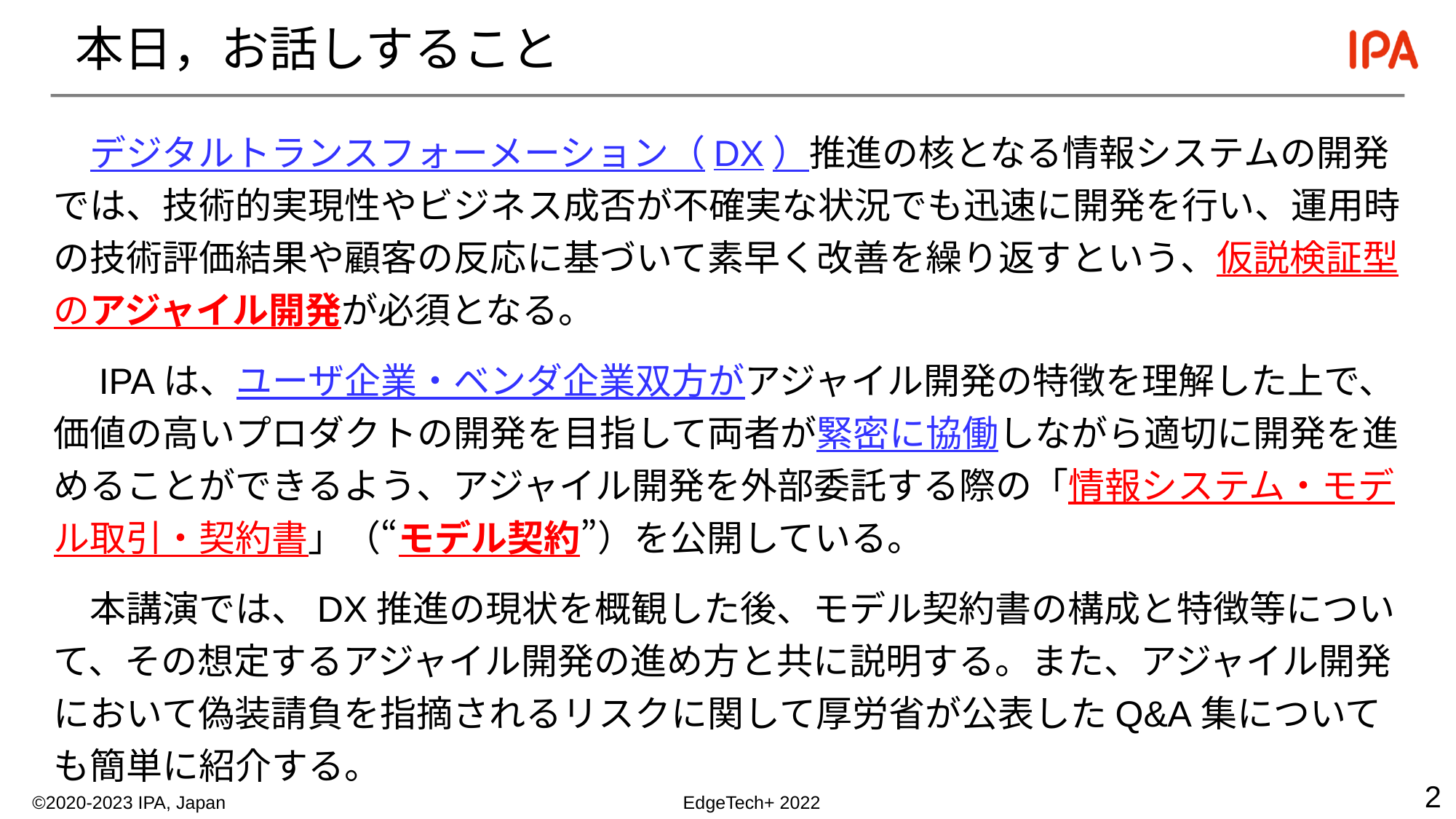

# 本日，お話しすること
　デジタルトランスフォーメーション（DX）推進の核となる情報システムの開発では、技術的実現性やビジネス成否が不確実な状況でも迅速に開発を行い、運用時の技術評価結果や顧客の反応に基づいて素早く改善を繰り返すという、仮説検証型のアジャイル開発が必須となる。
　IPAは、ユーザ企業・ベンダ企業双方がアジャイル開発の特徴を理解した上で、価値の高いプロダクトの開発を目指して両者が緊密に協働しながら適切に開発を進めることができるよう、アジャイル開発を外部委託する際の「情報システム・モデル取引・契約書」（“モデル契約”）を公開している。
　本講演では、DX推進の現状を概観した後、モデル契約書の構成と特徴等について、その想定するアジャイル開発の進め方と共に説明する。また、アジャイル開発において偽装請負を指摘されるリスクに関して厚労省が公表したQ&A集についても簡単に紹介する。
©2020-2023 IPA, Japan
EdgeTech+ 2022